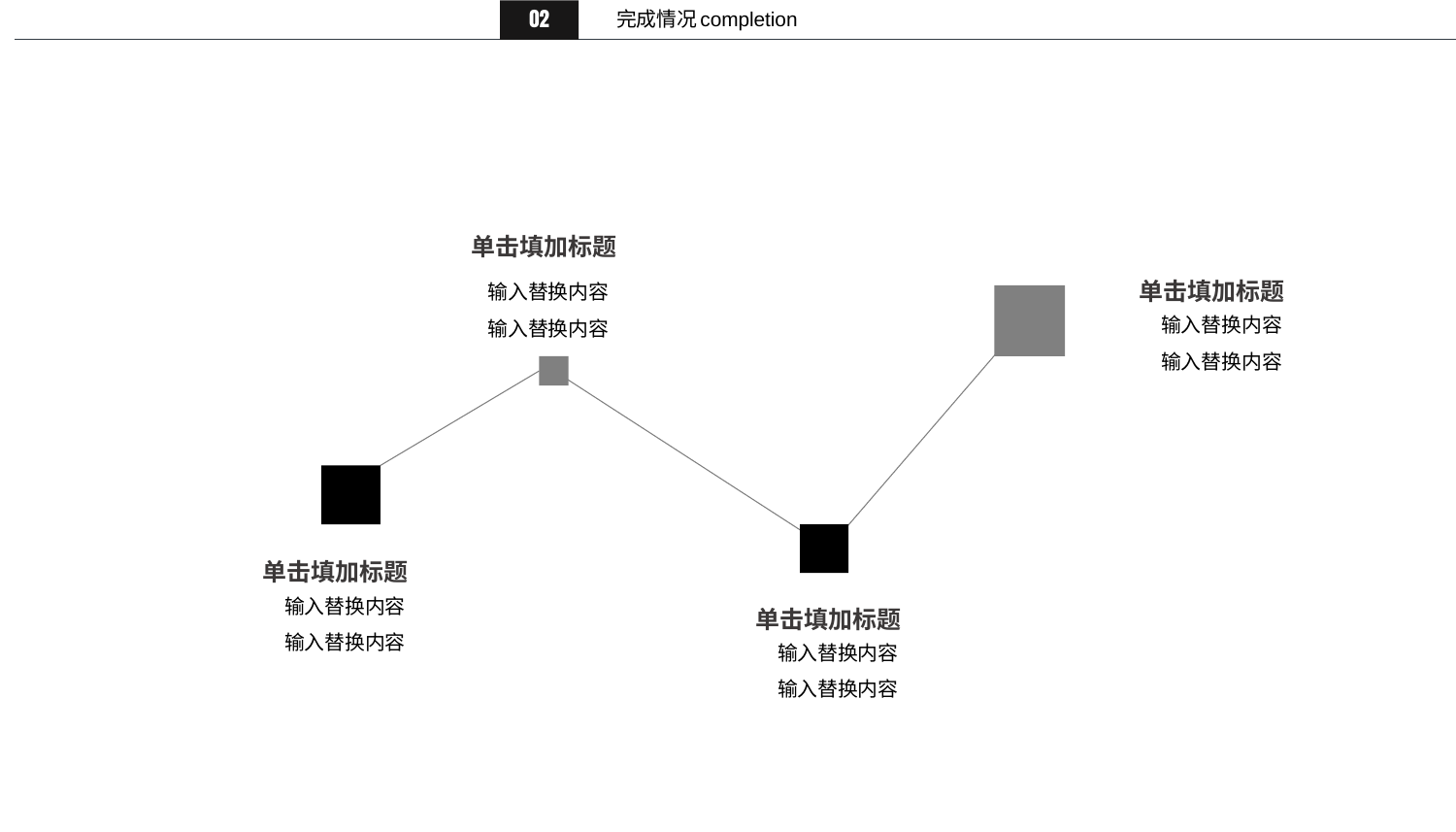

completion
完成情况
02
单击填加标题
单击填加标题
输入替换内容
输入替换内容

输入替换内容
输入替换内容
单击填加标题
输入替换内容
输入替换内容
单击填加标题
输入替换内容
输入替换内容